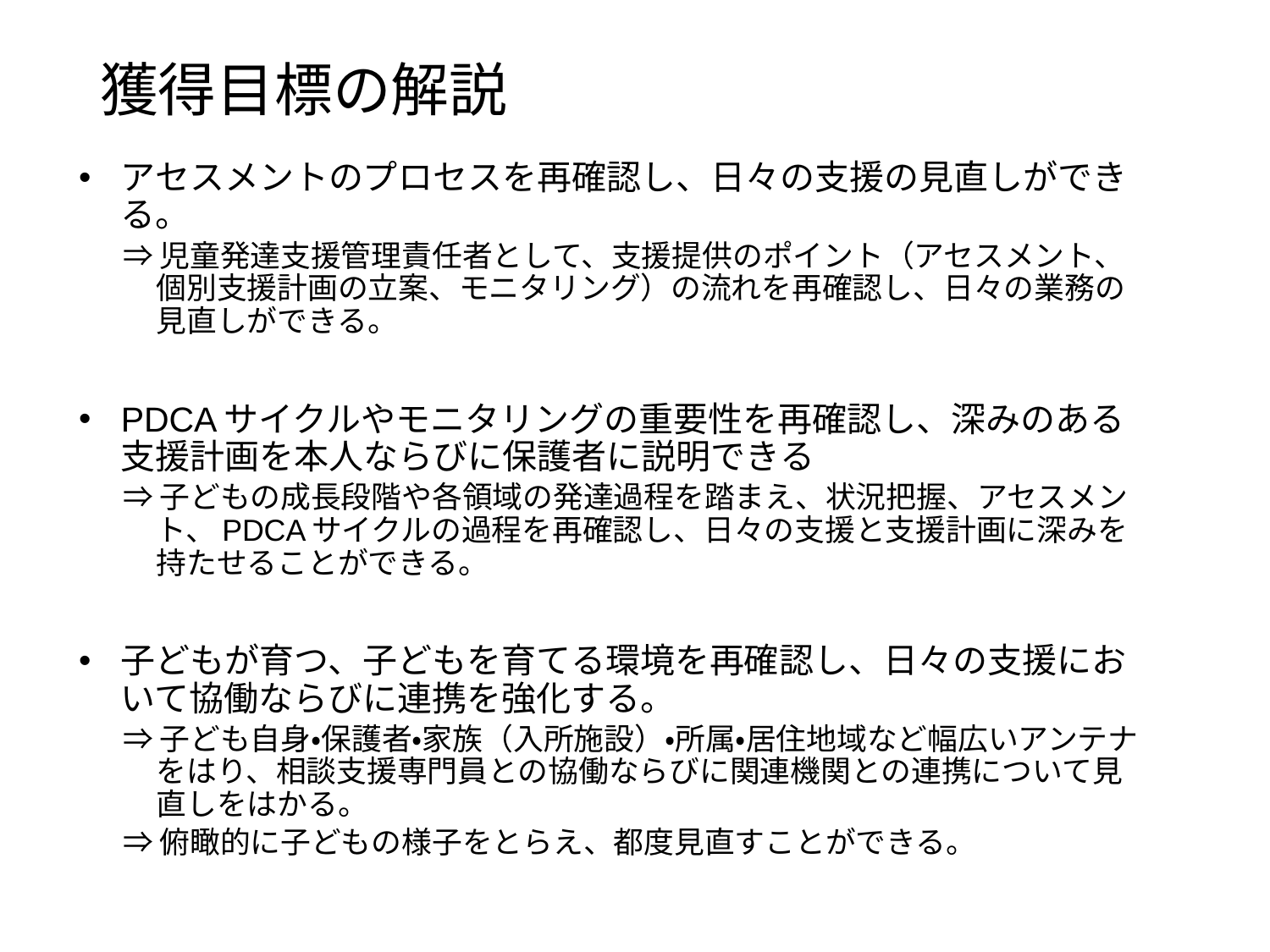

# 獲得目標の解説
アセスメントのプロセスを再確認し、日々の支援の見直しができる。
⇒児童発達支援管理責任者として、支援提供のポイント（アセスメント、個別支援計画の立案、モニタリング）の流れを再確認し、日々の業務の見直しができる。

PDCAサイクルやモニタリングの重要性を再確認し、深みのある支援計画を本人ならびに保護者に説明できる
⇒子どもの成長段階や各領域の発達過程を踏まえ、状況把握、アセスメント、PDCAサイクルの過程を再確認し、日々の支援と支援計画に深みを持たせることができる。

子どもが育つ、子どもを育てる環境を再確認し、日々の支援において協働ならびに連携を強化する。
⇒子ども自身・保護者・家族（入所施設）・所属・居住地域など幅広いアンテナをはり、相談支援専門員との協働ならびに関連機関との連携について見直しをはかる。
⇒俯瞰的に子どもの様子をとらえ、都度見直すことができる。